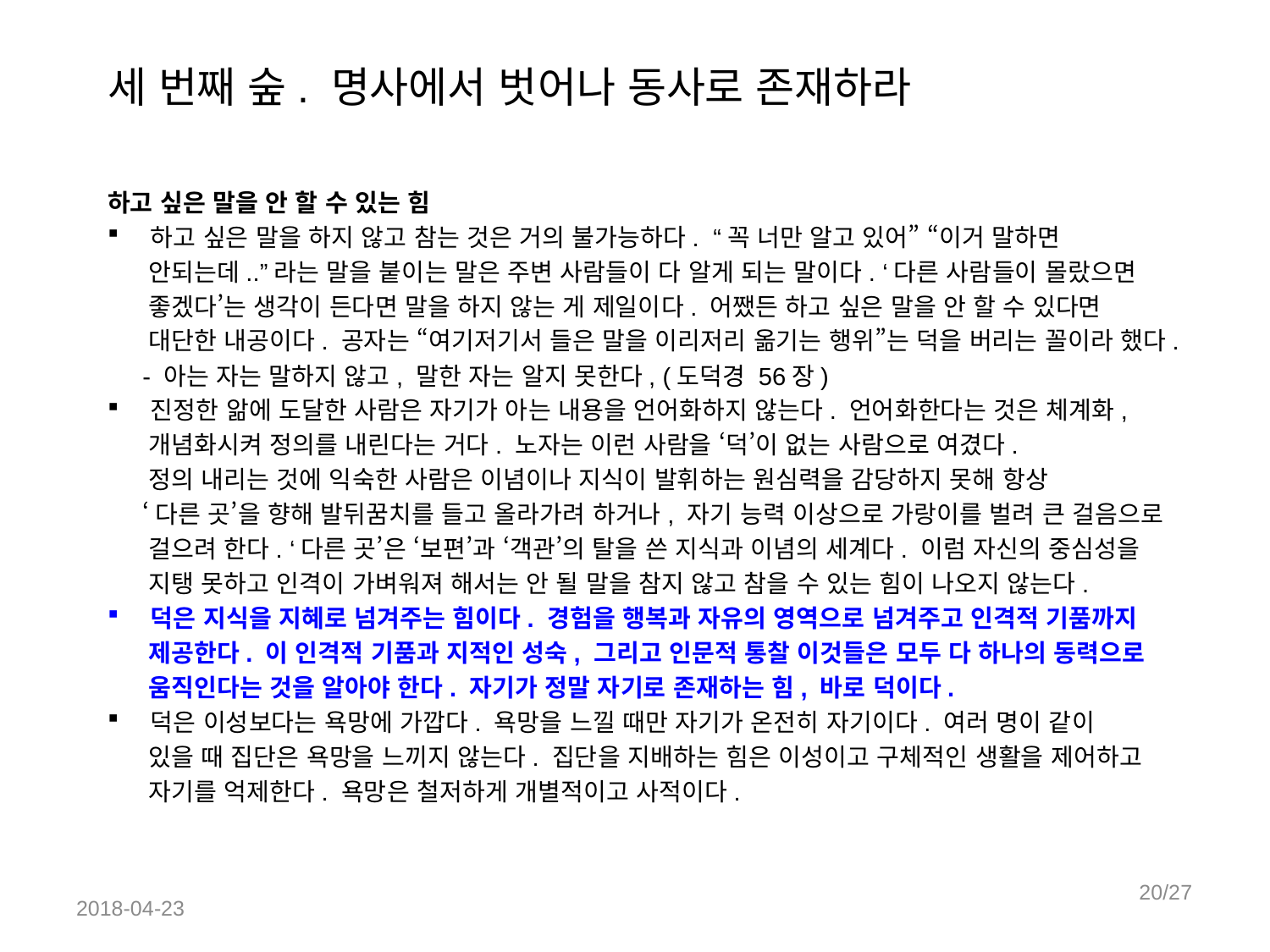

# 세 번째 숲. 명사에서 벗어나 동사로 존재하라

하고 싶은 말을 안 할 수 있는 힘
하고 싶은 말을 하지 않고 참는 것은 거의 불가능하다.  “꼭 너만 알고 있어” “이거 말하면
     안되는데..”라는 말을 붙이는 말은 주변 사람들이 다 알게 되는 말이다. ‘다른 사람들이 몰랐으면
     좋겠다’는 생각이 든다면 말을 하지 않는 게 제일이다. 어쨌든 하고 싶은 말을 안 할 수 있다면
     대단한 내공이다. 공자는 “여기저기서 들은 말을 이리저리 옮기는 행위”는 덕을 버리는 꼴이라 했다.
     - 아는 자는 말하지 않고, 말한 자는 알지 못한다, (도덕경 56장)
진정한 앎에 도달한 사람은 자기가 아는 내용을 언어화하지 않는다. 언어화한다는 것은 체계화,
     개념화시켜 정의를 내린다는 거다. 노자는 이런 사람을 ‘덕’이 없는 사람으로 여겼다.
     정의 내리는 것에 익숙한 사람은 이념이나 지식이 발휘하는 원심력을 감당하지 못해 항상
     ‘다른 곳’을 향해 발뒤꿈치를 들고 올라가려 하거나, 자기 능력 이상으로 가랑이를 벌려 큰 걸음으로
     걸으려 한다. ‘다른 곳’은 ‘보편’과 ‘객관’의 탈을 쓴 지식과 이념의 세계다. 이럼 자신의 중심성을
     지탱 못하고 인격이 가벼워져 해서는 안 될 말을 참지 않고 참을 수 있는 힘이 나오지 않는다.
덕은 지식을 지혜로 넘겨주는 힘이다. 경험을 행복과 자유의 영역으로 넘겨주고 인격적 기품까지
     제공한다. 이 인격적 기품과 지적인 성숙, 그리고 인문적 통찰 이것들은 모두 다 하나의 동력으로
     움직인다는 것을 알아야 한다. 자기가 정말 자기로 존재하는 힘, 바로 덕이다.
덕은 이성보다는 욕망에 가깝다. 욕망을 느낄 때만 자기가 온전히 자기이다. 여러 명이 같이
     있을 때 집단은 욕망을 느끼지 않는다. 집단을 지배하는 힘은 이성이고 구체적인 생활을 제어하고
     자기를 억제한다. 욕망은 철저하게 개별적이고 사적이다.
20/27
2018-04-23